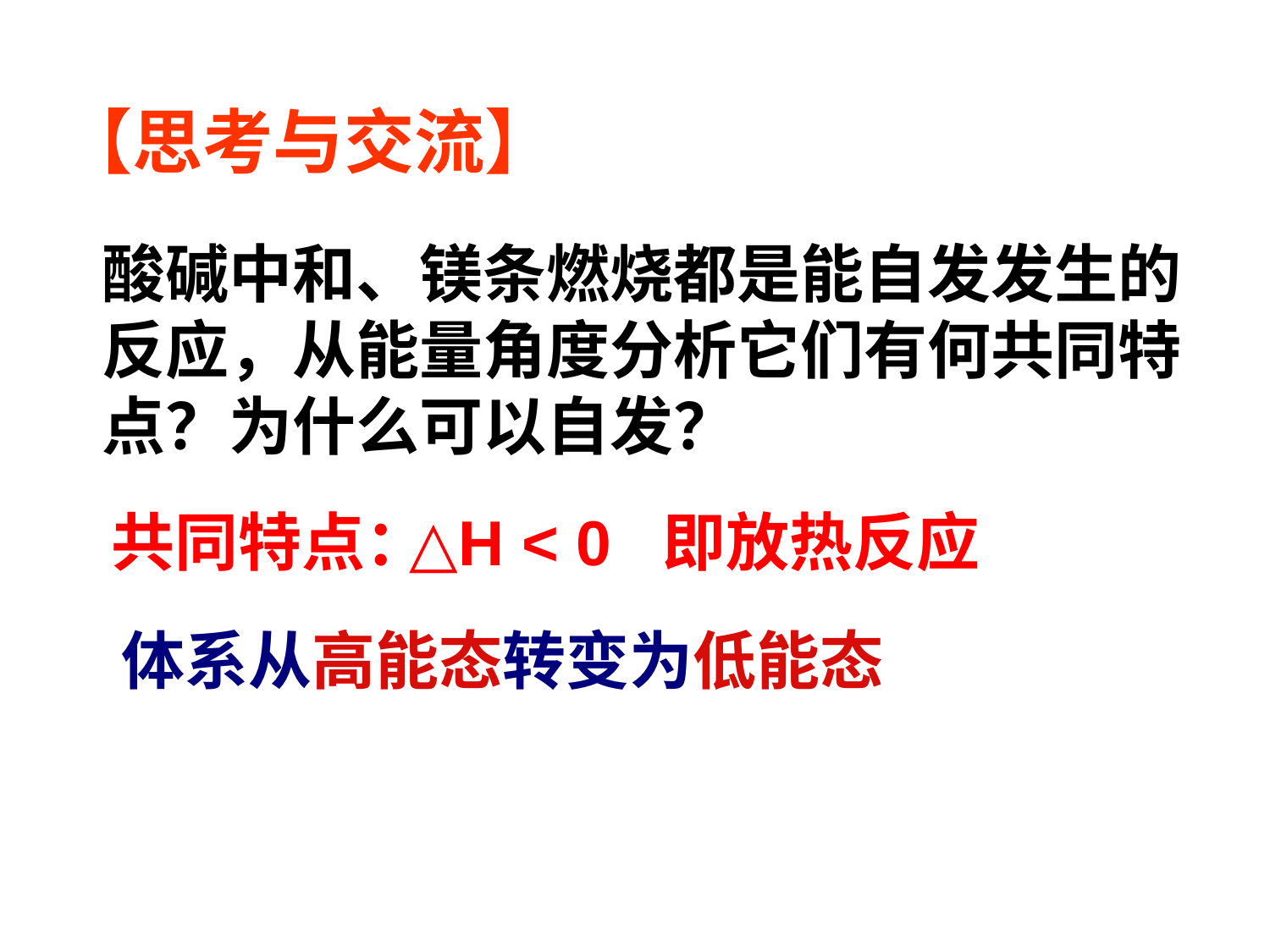

【思考与交流】
酸碱中和、镁条燃烧都是能自发发生的反应，从能量角度分析它们有何共同特点？为什么可以自发？
共同特点：
△H < 0  即放热反应
体系从高能态转变为低能态